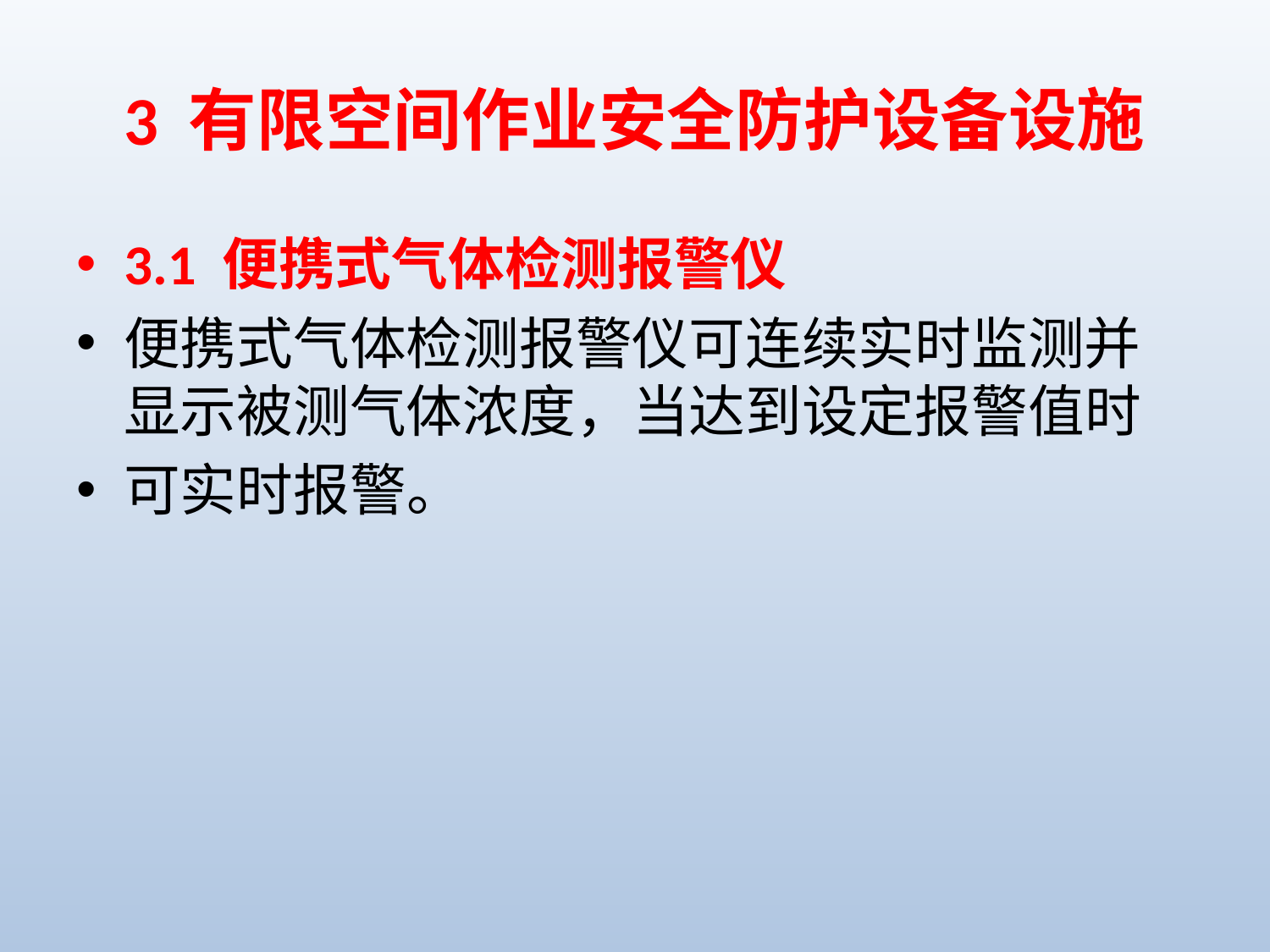

# 3 有限空间作业安全防护设备设施
3.1 便携式气体检测报警仪
便携式气体检测报警仪可连续实时监测并显示被测气体浓度，当达到设定报警值时
可实时报警。